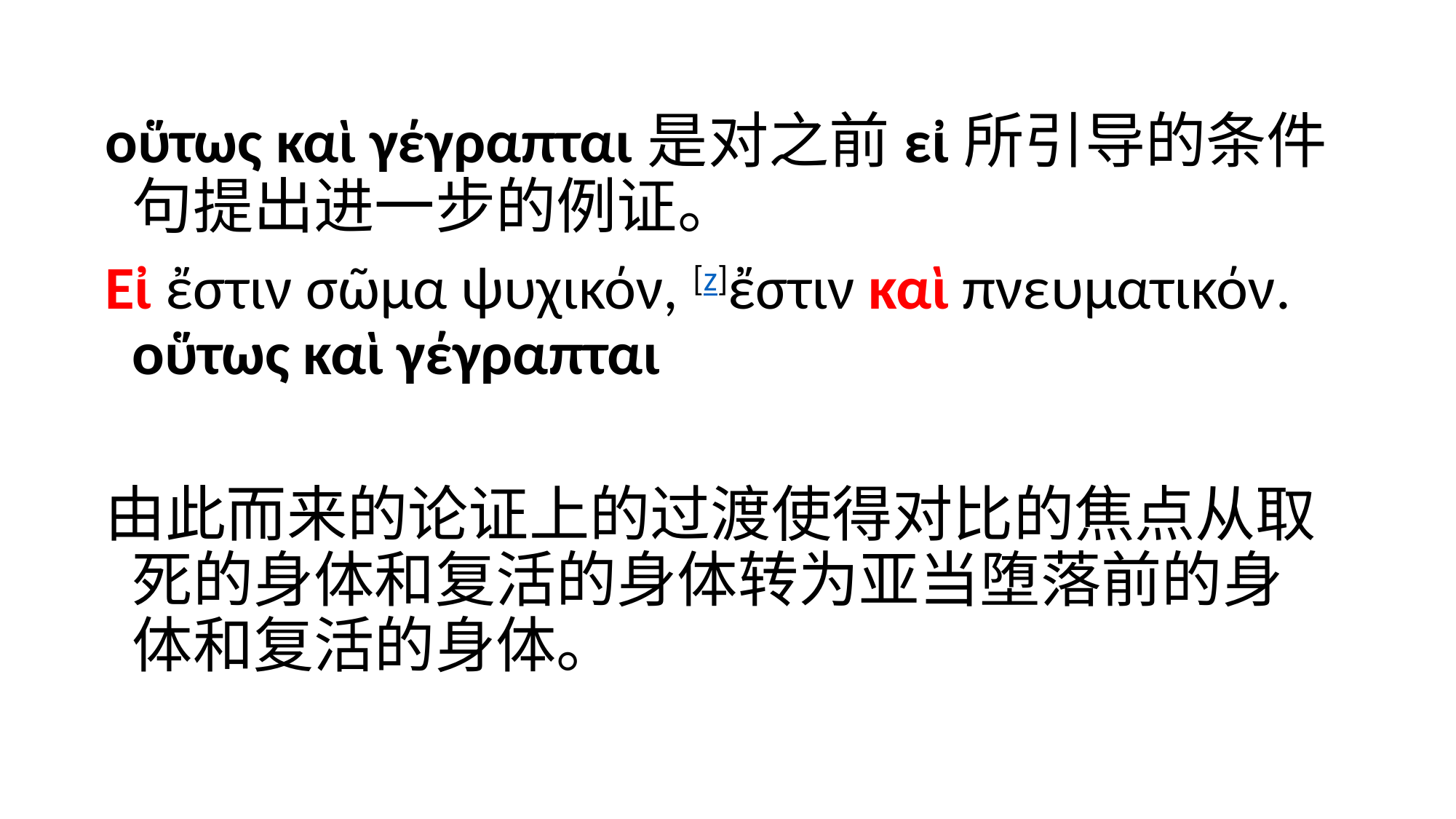

#
οὕτως καὶ γέγραπται是对之前εἰ所引导的条件句提出进一步的例证。
Εἰ ἔστιν σῶμα ψυχικόν, [z]ἔστιν καὶ πνευματικόν. οὕτως καὶ γέγραπται

由此而来的论证上的过渡使得对比的焦点从取死的身体和复活的身体转为亚当堕落前的身体和复活的身体。